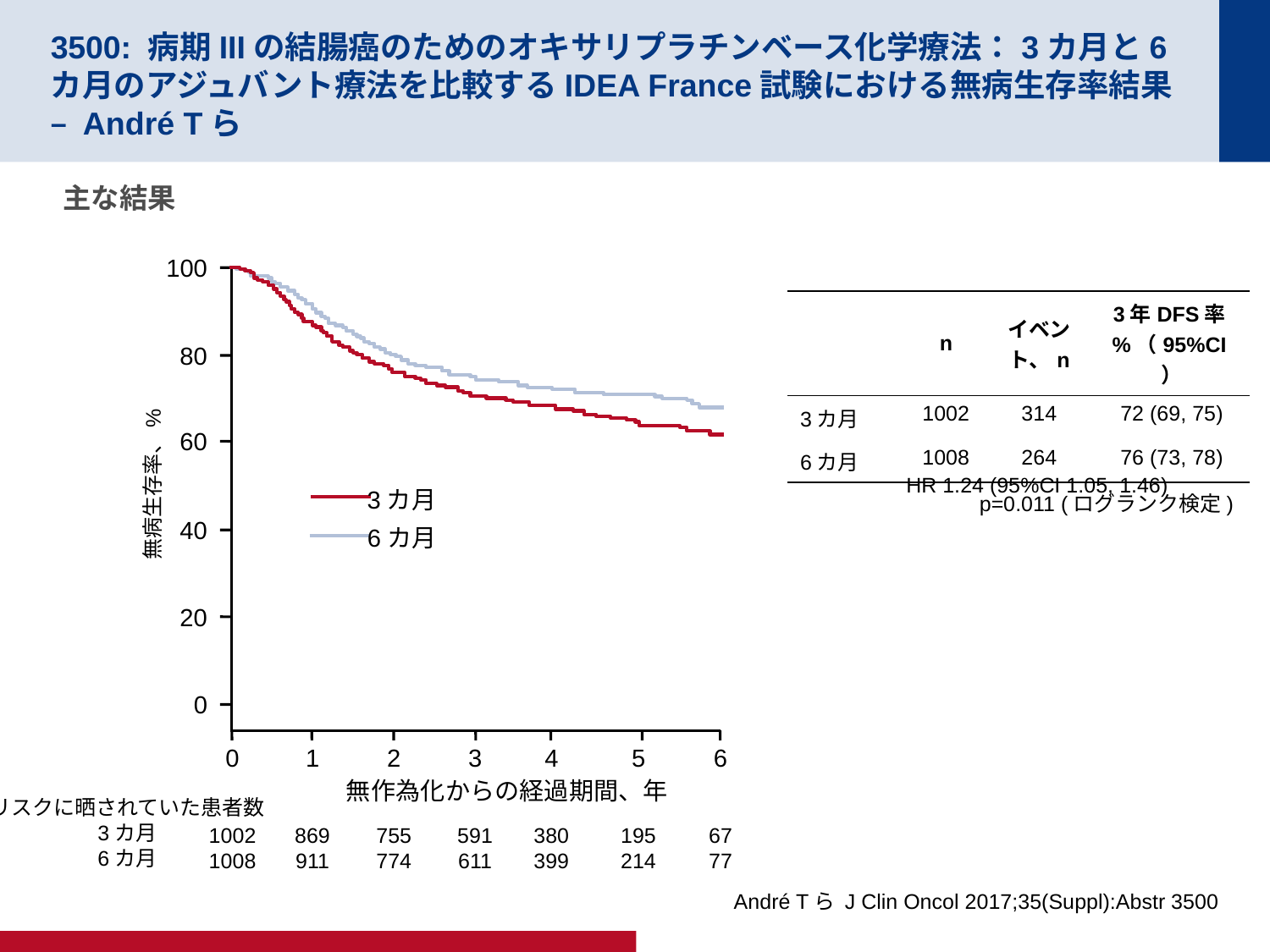

# 3500: 病期IIIの結腸癌のためのオキサリプラチンベース化学療法：3カ月と6カ月のアジュバント療法を比較するIDEA France試験における無病生存率結果 – André Tら
主な結果
100

80

60

HR 1.24 (95%CI 1.05, 1.46)
無病生存率、%
p=0.011 (ログランク検定)
40

20

0

0

1002
1008
1

869
911
2

755
774
3

591
611
4

380
399
5

195
214
6

67
77

無作為化からの経過期間、年
リスクに晒されていた患者数
3カ月
6カ月
|  | n | イベント、n | 3年DFS率 %（95%CI） |
| --- | --- | --- | --- |
| 3カ月 | 1002 | 314 | 72 (69, 75) |
| 6カ月 | 1008 | 264 | 76 (73, 78) |
3カ月
6カ月
André Tら J Clin Oncol 2017;35(Suppl):Abstr 3500